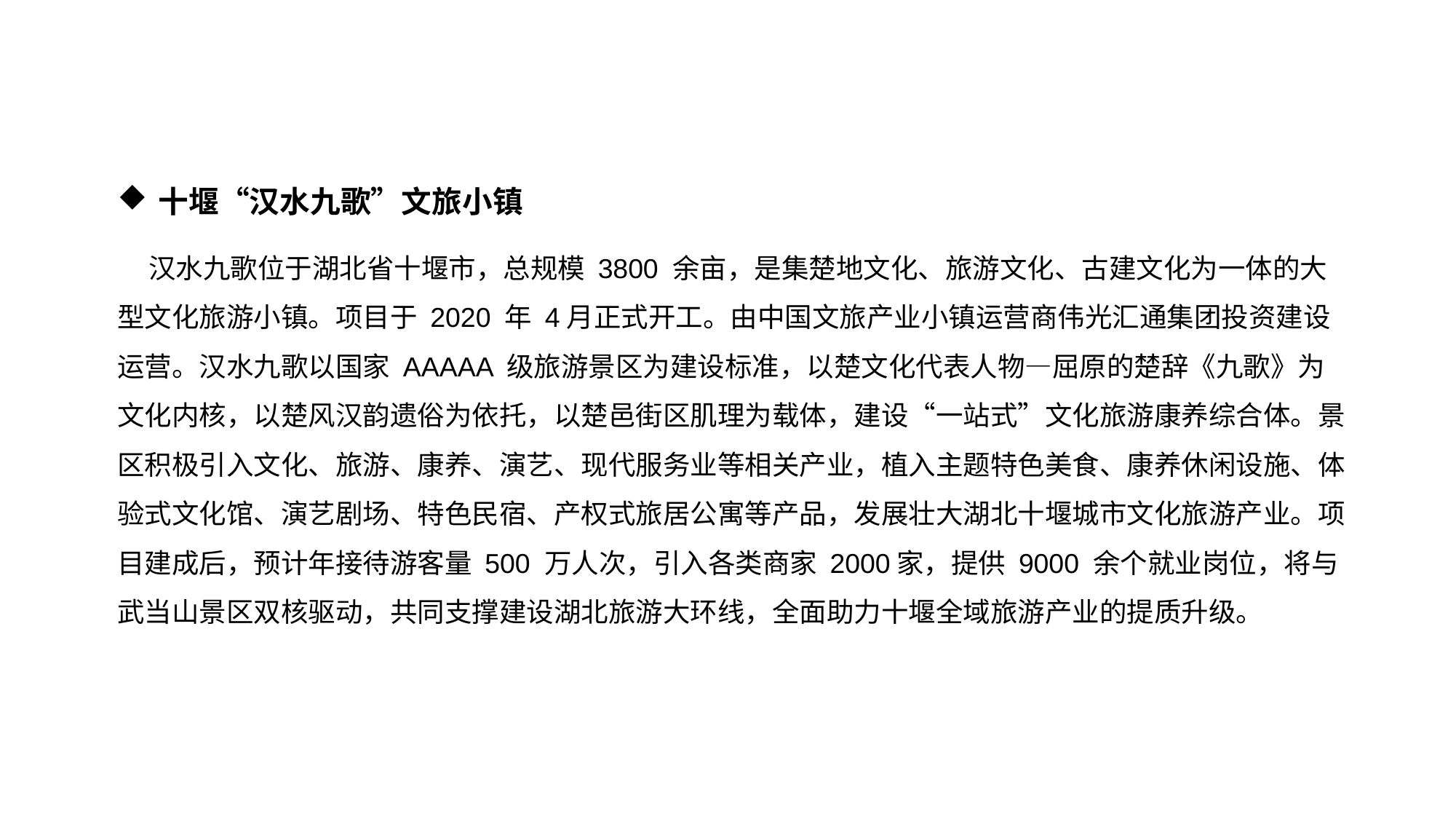

十堰“汉水九歌”文旅小镇
    汉水九歌位于湖北省十堰市，总规模 3800 余亩，是集楚地文化、旅游文化、古建文化为一体的大型文化旅游小镇。项目于 2020 年 4月正式开工。由中国文旅产业小镇运营商伟光汇通集团投资建设运营。汉水九歌以国家 AAAAA 级旅游景区为建设标准，以楚文化代表人物—屈原的楚辞《九歌》为文化内核，以楚风汉韵遗俗为依托，以楚邑街区肌理为载体，建设“一站式”文化旅游康养综合体。景区积极引入文化、旅游、康养、演艺、现代服务业等相关产业，植入主题特色美食、康养休闲设施、体验式文化馆、演艺剧场、特色民宿、产权式旅居公寓等产品，发展壮大湖北十堰城市文化旅游产业。项目建成后，预计年接待游客量 500 万人次，引入各类商家 2000家，提供 9000 余个就业岗位，将与武当山景区双核驱动，共同支撑建设湖北旅游大环线，全面助力十堰全域旅游产业的提质升级。